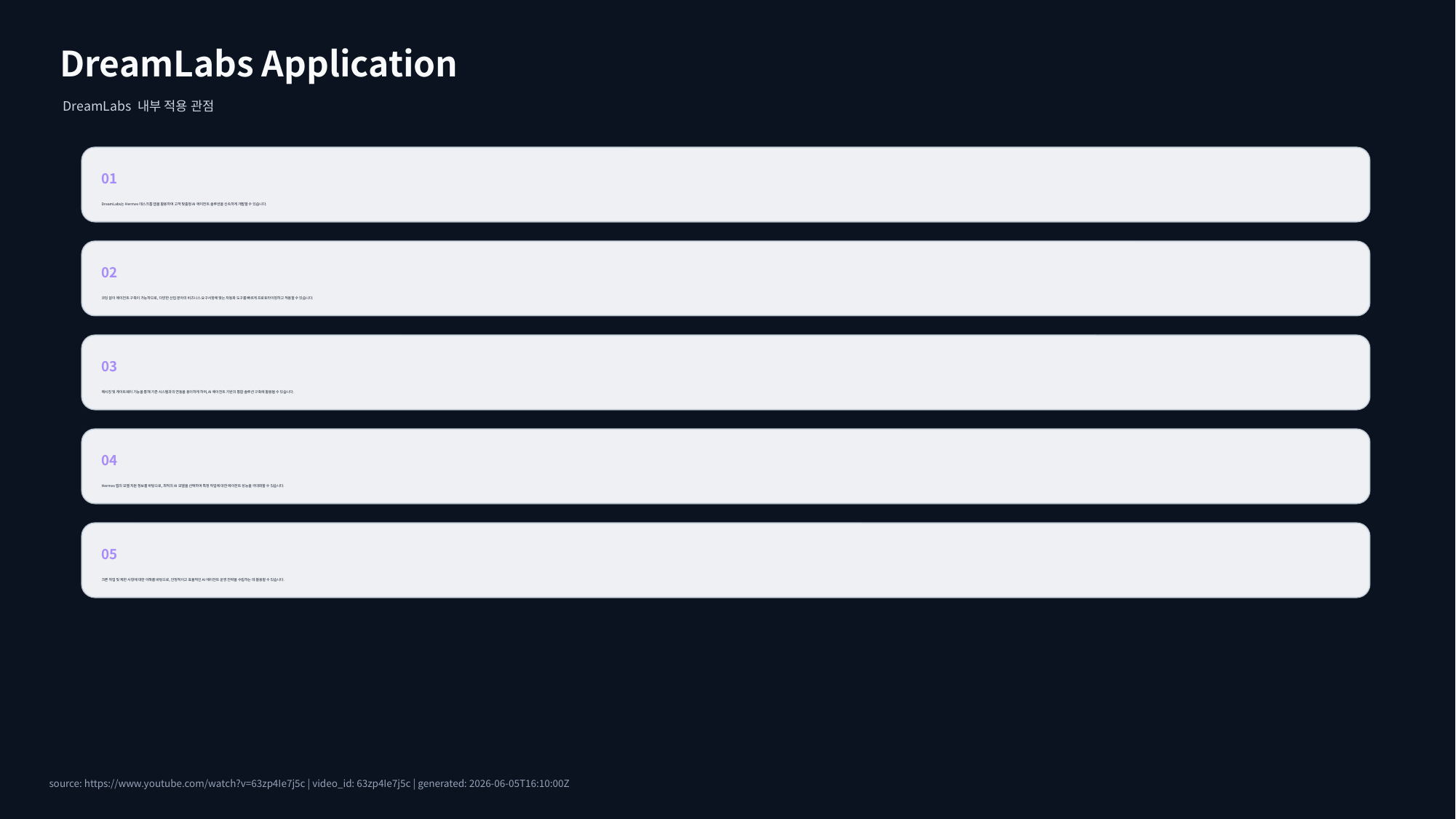

DreamLabs Application
DreamLabs 내부 적용 관점

01
DreamLabs는 Hermes 데스크톱 앱을 활용하여 고객 맞춤형 AI 에이전트 솔루션을 신속하게 개발할 수 있습니다.

02
코딩 없이 에이전트 구축이 가능하므로, 다양한 산업 분야의 비즈니스 요구사항에 맞는 자동화 도구를 빠르게 프로토타이핑하고 적용할 수 있습니다.

03
메시징 및 게이트웨이 기능을 통해 기존 시스템과의 연동을 용이하게 하여, AI 에이전트 기반의 통합 솔루션 구축에 활용될 수 있습니다.

04
Hermes 앱의 모델 지원 정보를 바탕으로, 최적의 AI 모델을 선택하여 특정 작업에 대한 에이전트 성능을 극대화할 수 있습니다.

05
크론 작업 및 제한 사항에 대한 이해를 바탕으로, 안정적이고 효율적인 AI 에이전트 운영 전략을 수립하는 데 활용할 수 있습니다.
source: https://www.youtube.com/watch?v=63zp4Ie7j5c | video_id: 63zp4Ie7j5c | generated: 2026-06-05T16:10:00Z